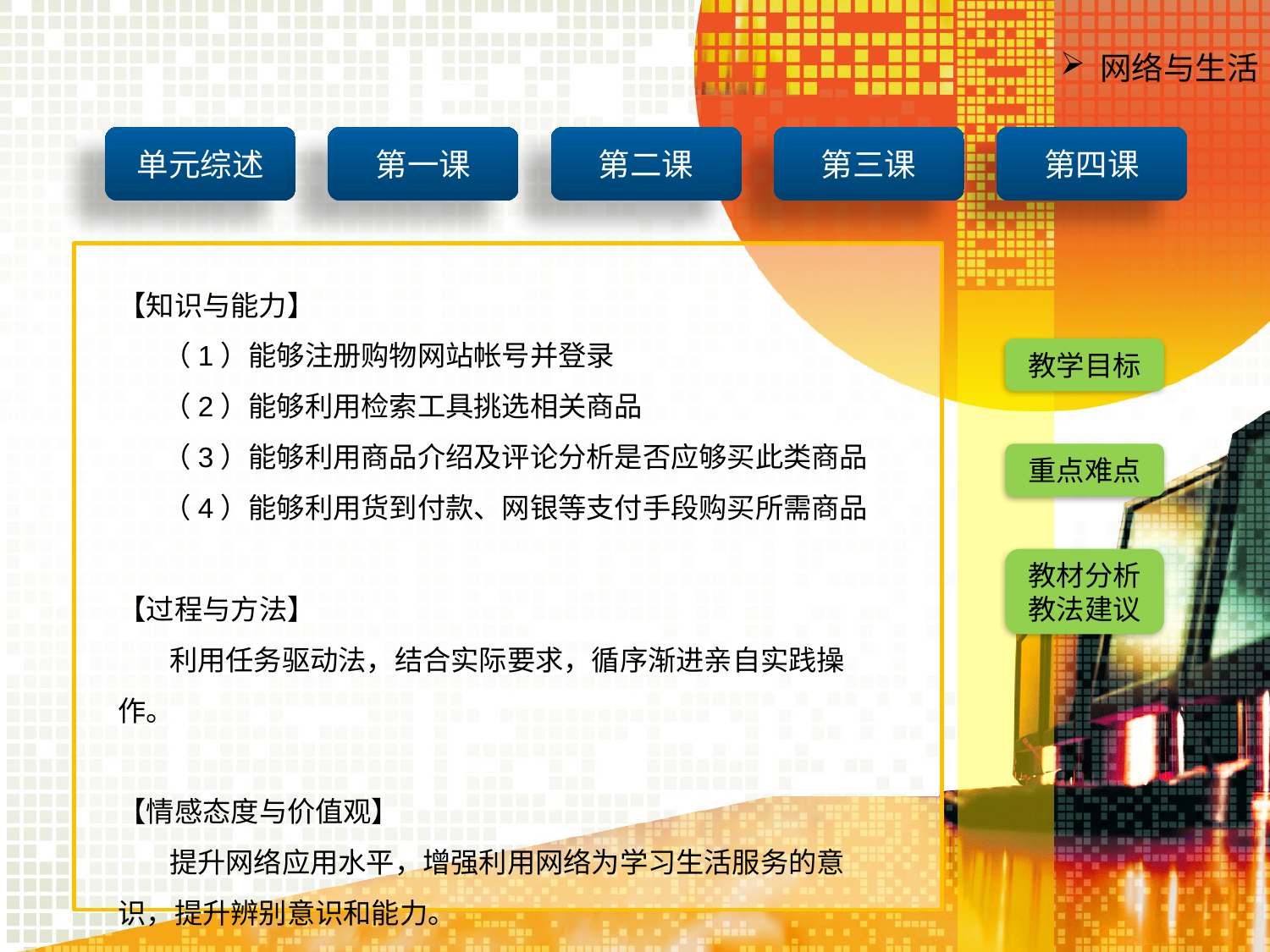

【知识与能力】
      （1）能够注册购物网站帐号并登录
      （2）能够利用检索工具挑选相关商品
      （3）能够利用商品介绍及评论分析是否应够买此类商品
      （4）能够利用货到付款、网银等支付手段购买所需商品

【过程与方法】
       利用任务驱动法，结合实际要求，循序渐进亲自实践操作。

【情感态度与价值观】
       提升网络应用水平，增强利用网络为学习生活服务的意识，提升辨别意识和能力。